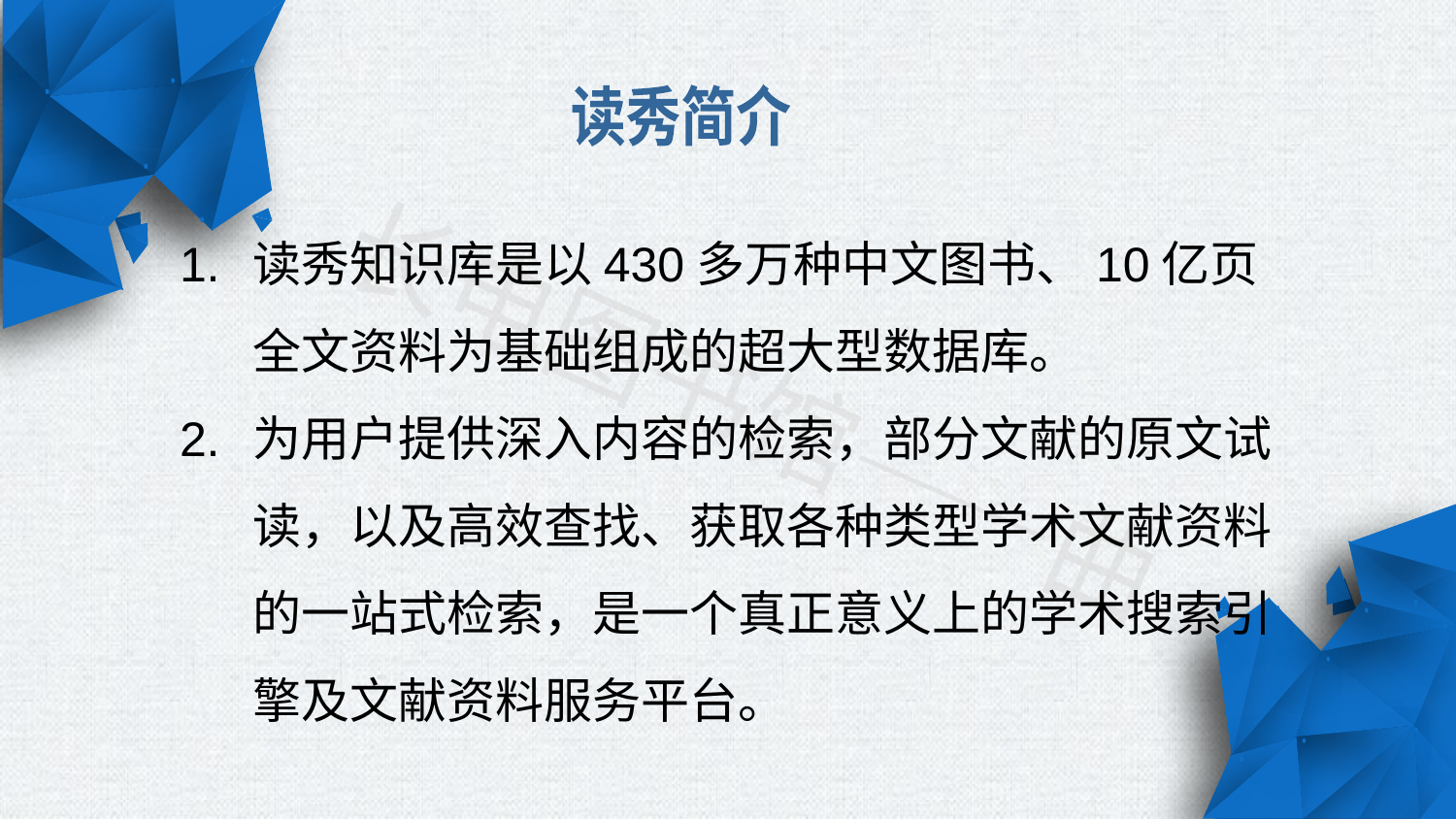

读秀简介
读秀知识库是以430多万种中文图书、10亿页全文资料为基础组成的超大型数据库。
为用户提供深入内容的检索，部分文献的原文试读，以及高效查找、获取各种类型学术文献资料的一站式检索，是一个真正意义上的学术搜索引擎及文献资料服务平台。